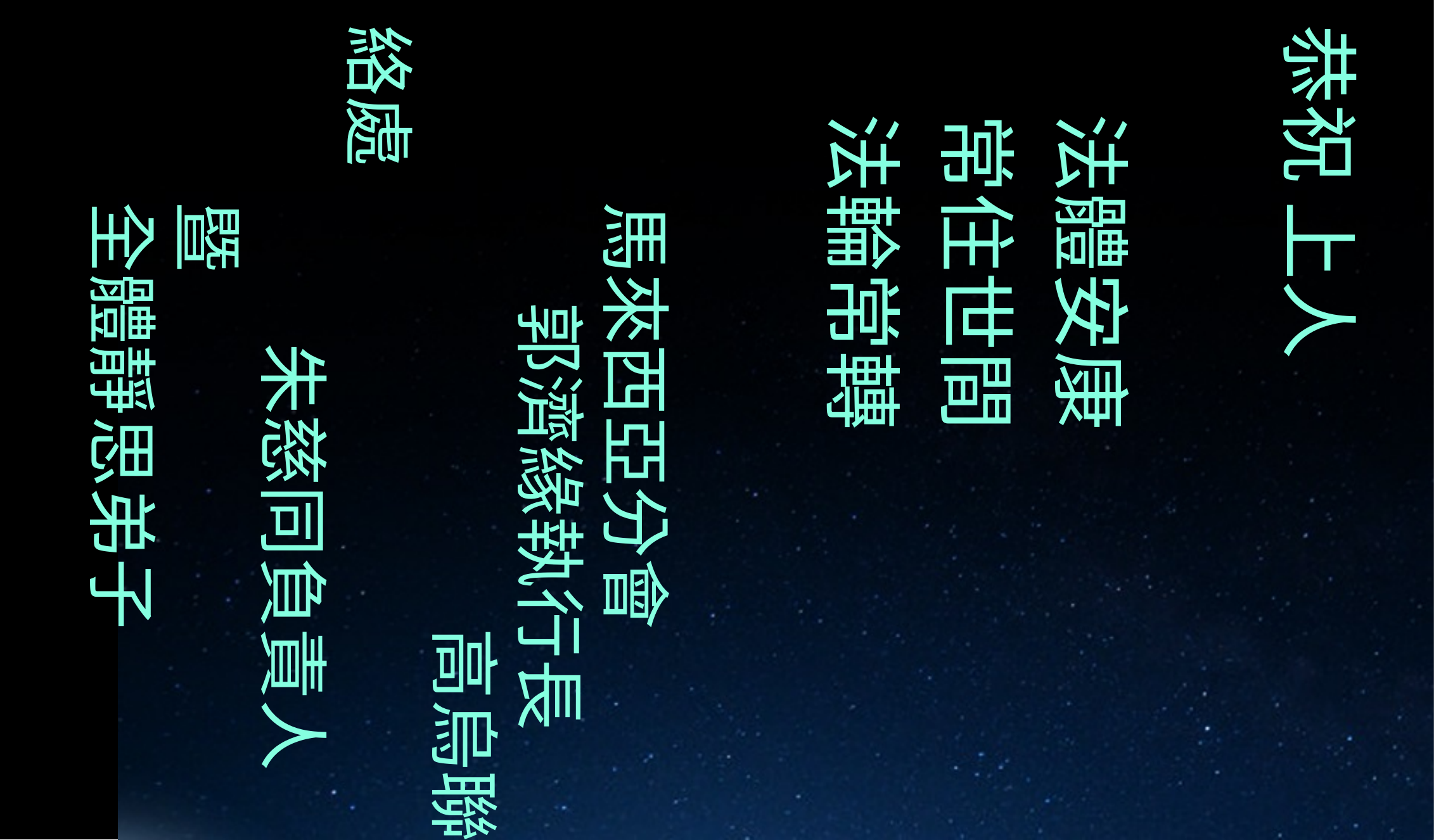

恭祝 上人
     法體安康
     常住世間
     法輪常轉
          馬來西亞分會
　　　    郭濟緣執行長
					  	 高烏聯絡處
       		 朱慈同負責人
          暨
          全體靜思弟子
           恭敬頂禮